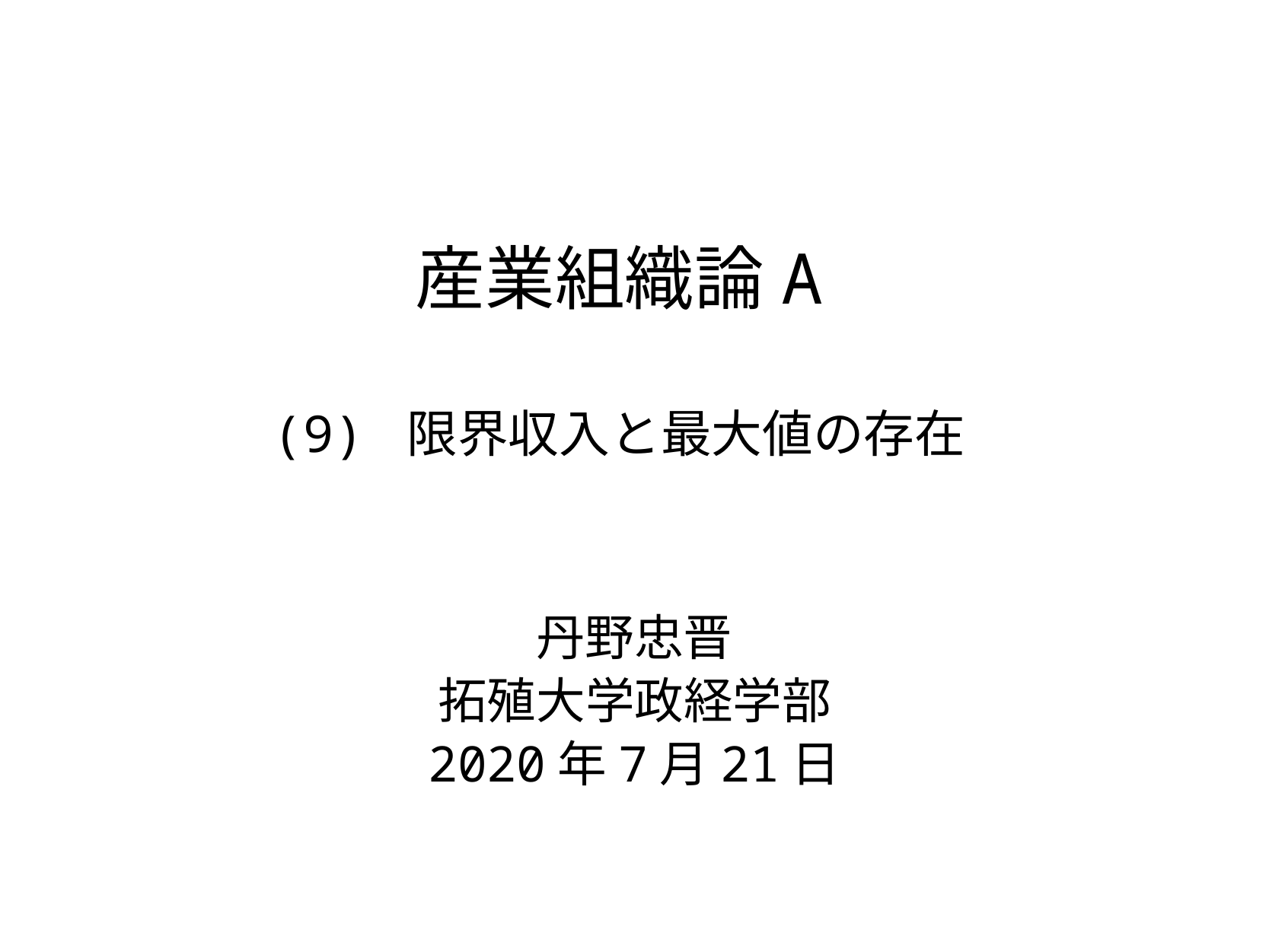

# 産業組織論A (9) 限界収入と最大値の存在

丹野忠晋
拓殖大学政経学部
2020年7月21日